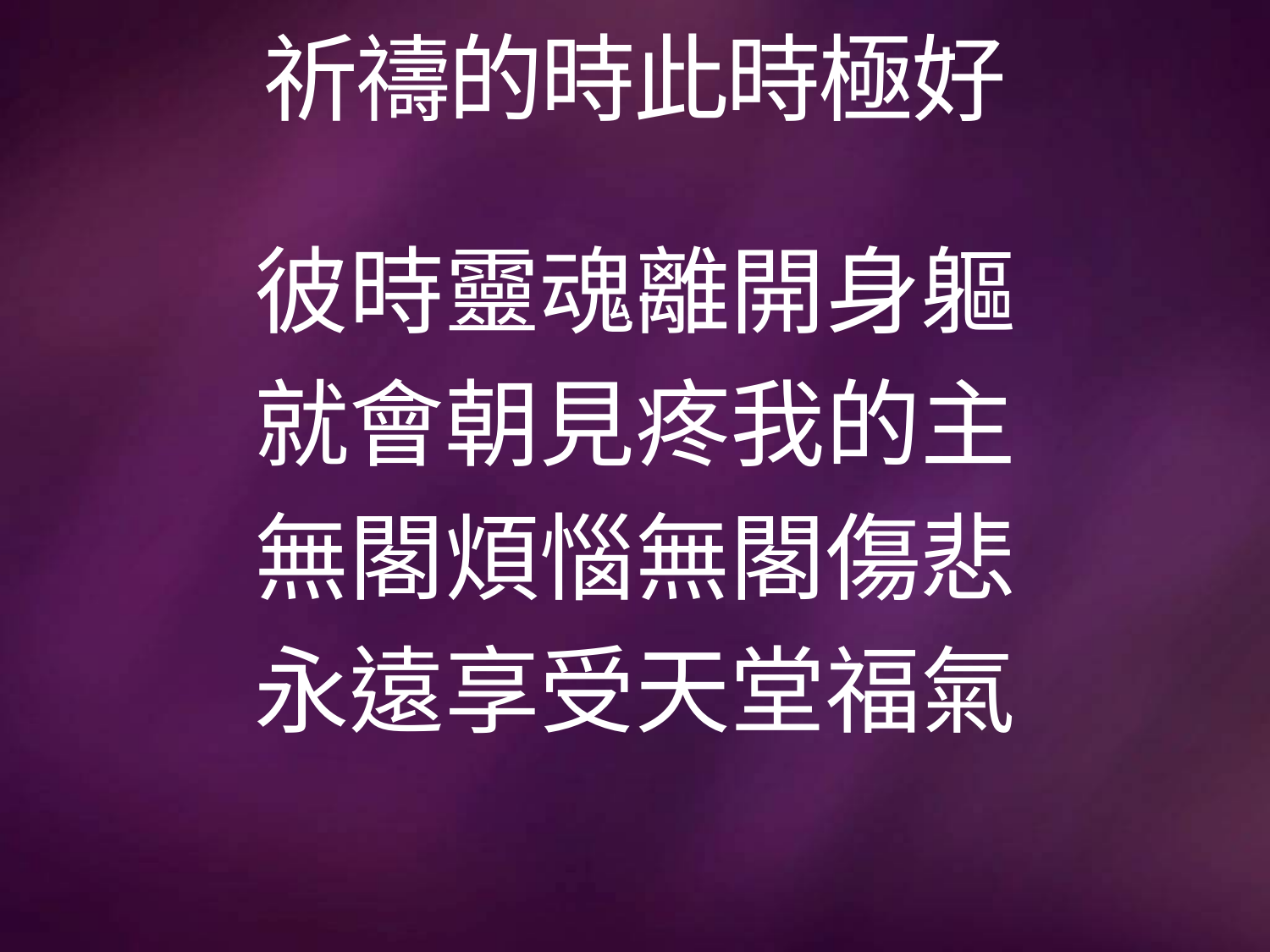

# 祈禱的時此時極好
彼時靈魂離開身軀
就會朝見疼我的主
無閣煩惱無閣傷悲
永遠享受天堂福氣